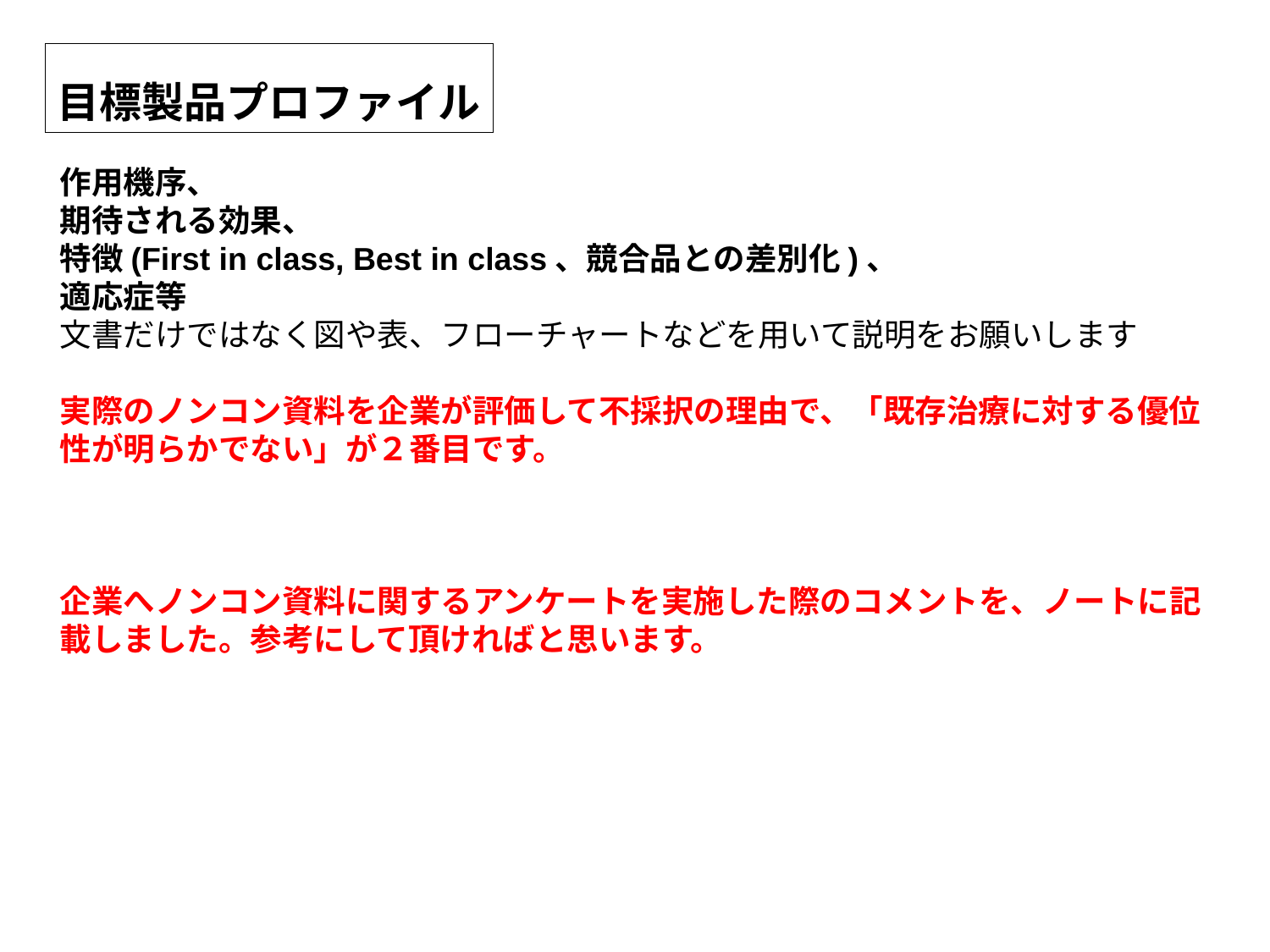

目標製品プロファイル
作用機序、
期待される効果、
特徴(First in class, Best in class、競合品との差別化)、
適応症等
文書だけではなく図や表、フローチャートなどを用いて説明をお願いします

実際のノンコン資料を企業が評価して不採択の理由で、「既存治療に対する優位性が明らかでない」が２番目です。

企業へノンコン資料に関するアンケートを実施した際のコメントを、ノートに記載しました。参考にして頂ければと思います。